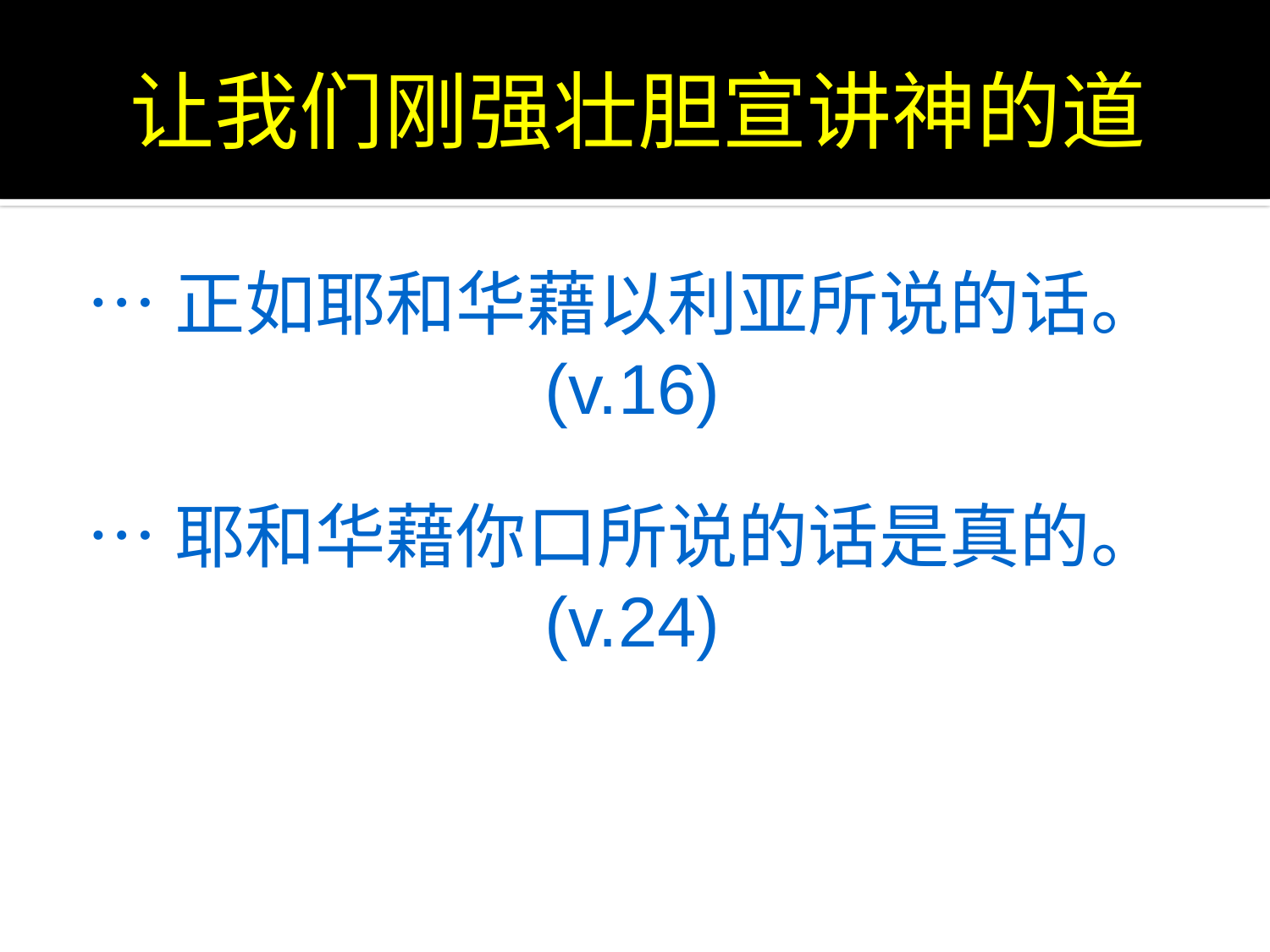

# 让我们刚强壮胆宣讲神的道
…正如耶和华藉以利亚所说的话。(v.16)
…耶和华藉你口所说的话是真的。(v.24)